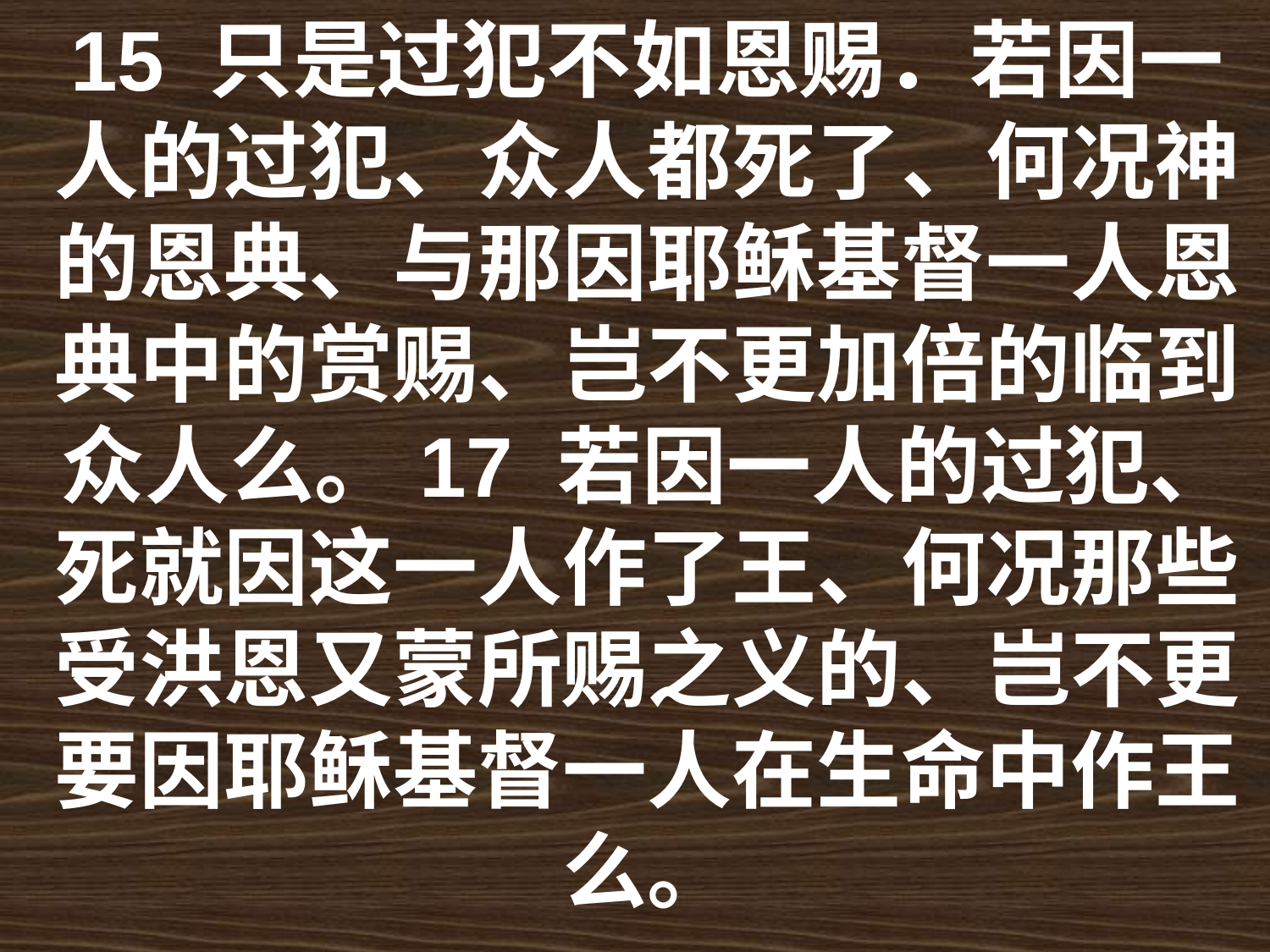

15 只是过犯不如恩赐．若因一人的过犯、众人都死了、何况神的恩典、与那因耶稣基督一人恩典中的赏赐、岂不更加倍的临到众人么。17 若因一人的过犯、死就因这一人作了王、何况那些受洪恩又蒙所赐之义的、岂不更要因耶稣基督一人在生命中作王么。